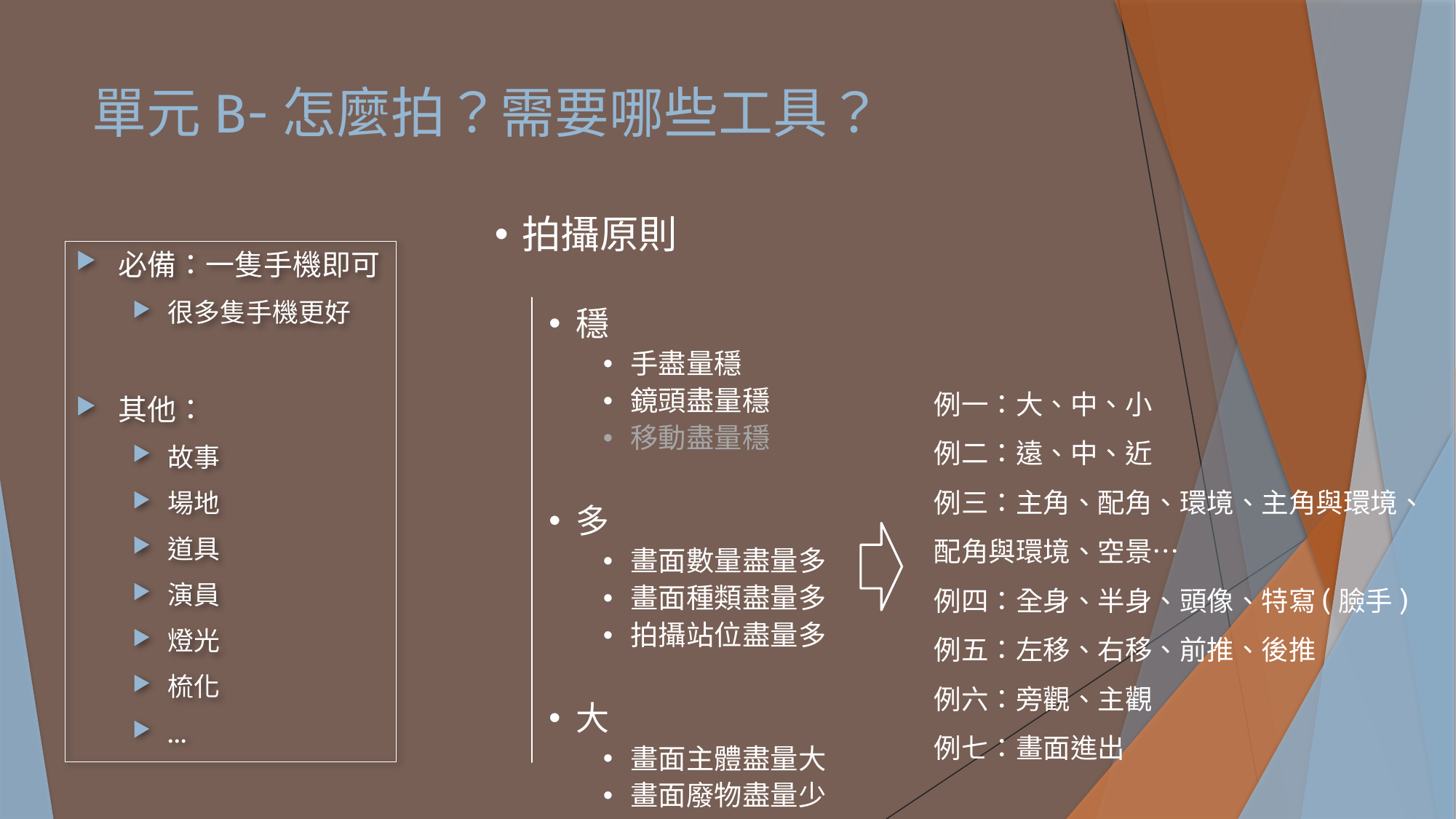

# 單元B-怎麼拍？需要哪些工具？
拍攝原則

穩
手盡量穩
鏡頭盡量穩
移動盡量穩

多
畫面數量盡量多
畫面種類盡量多
拍攝站位盡量多

大
畫面主體盡量大
畫面廢物盡量少
必備：一隻手機即可
很多隻手機更好

其他：
故事
場地
道具
演員
燈光
梳化
…
例一：大、中、小
例二：遠、中、近
例三：主角、配角、環境、主角與環境、配角與環境、空景…
例四：全身、半身、頭像、特寫(臉手)
例五：左移、右移、前推、後推
例六：旁觀、主觀
例七：畫面進出